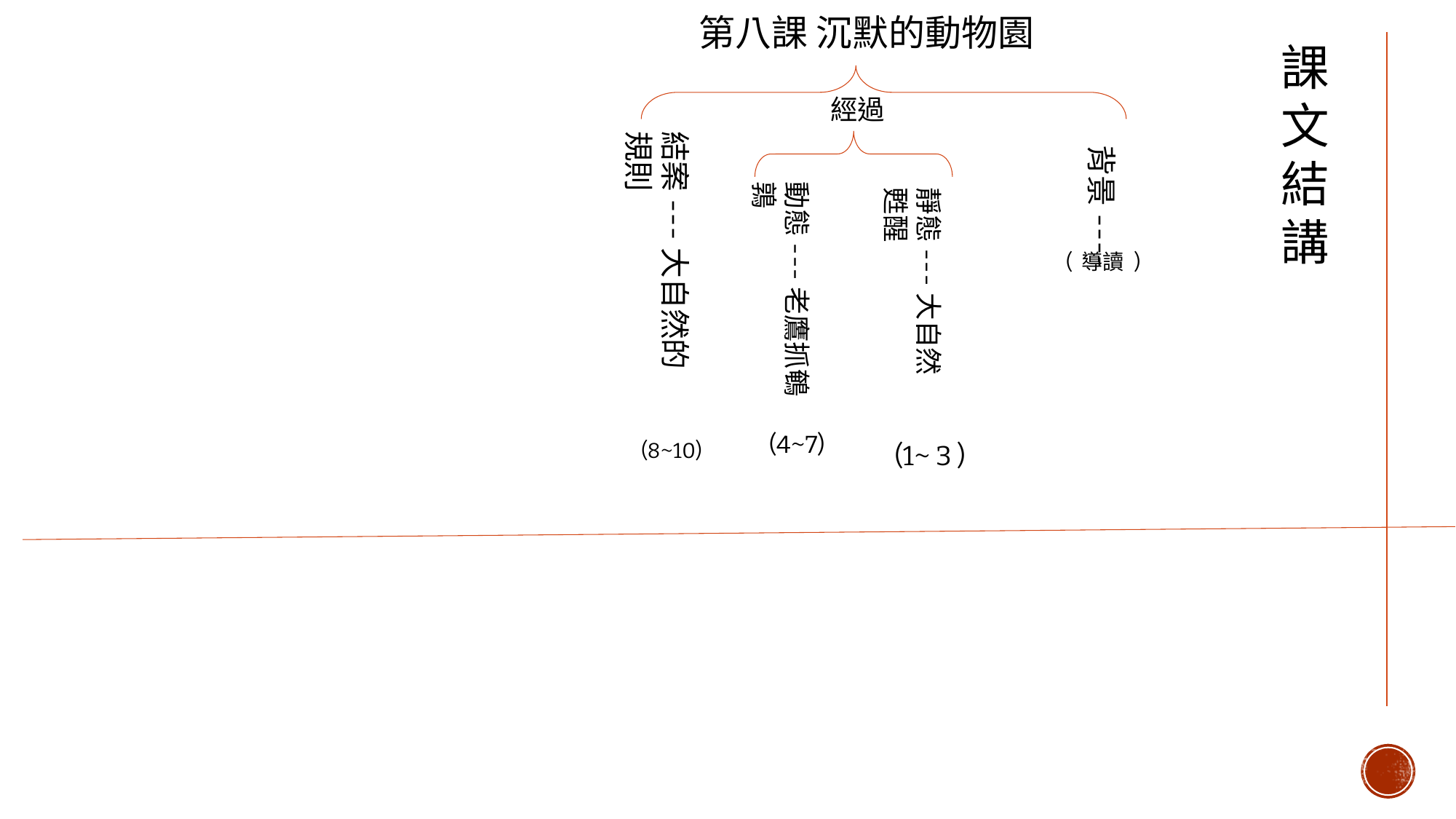

第八課 沉默的動物園
課文結講

經過
結案---大自然的規則
 背景----
動態---老鷹抓鵪鶉
靜態---大自然甦醒
( 導讀 )
(4~7)
(8~10)
(1~ 3 )